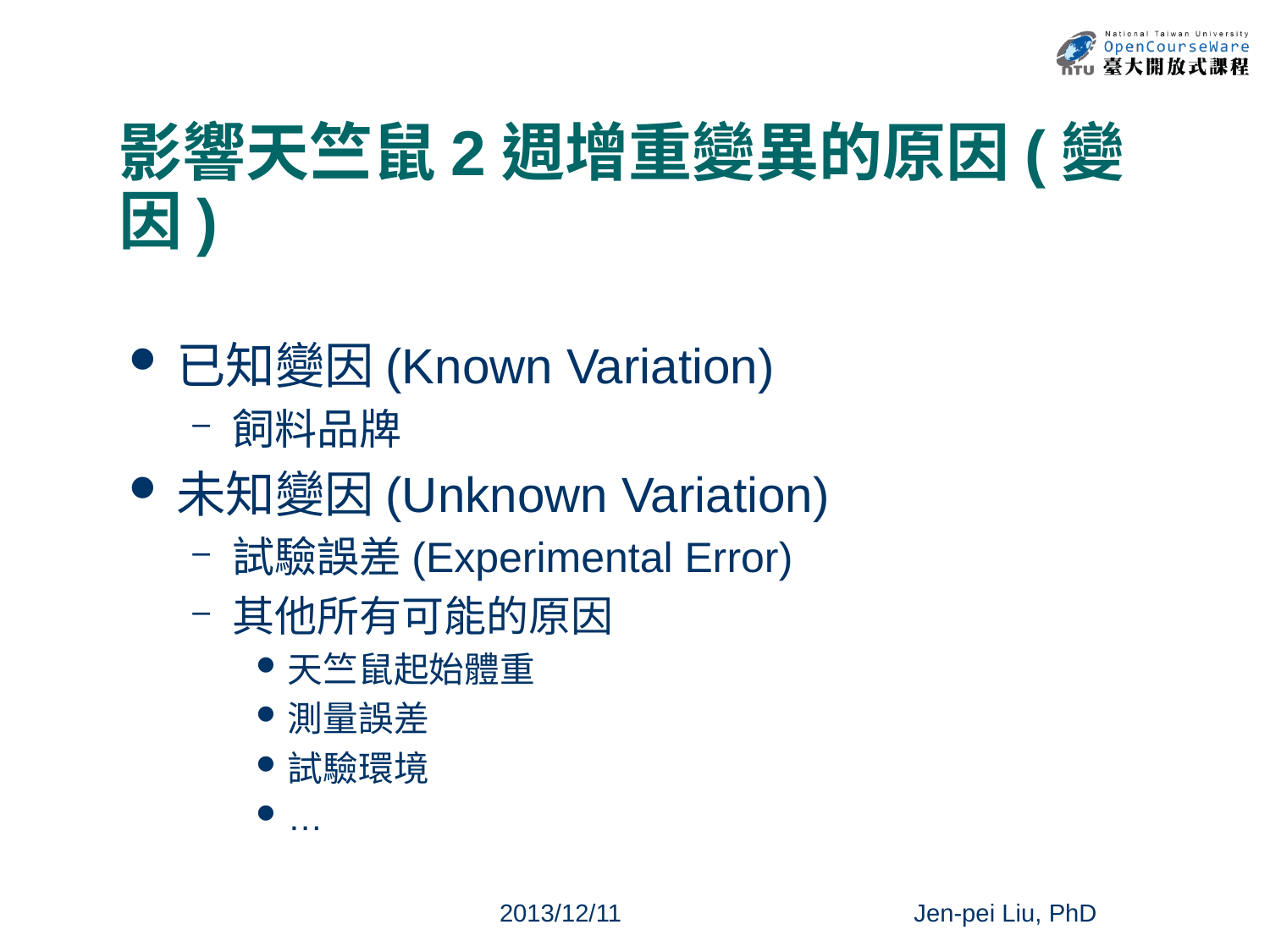

# 影響天竺鼠2週增重變異的原因(變因)
已知變因(Known Variation)
飼料品牌
未知變因(Unknown Variation)
試驗誤差(Experimental Error)
其他所有可能的原因
天竺鼠起始體重
測量誤差
試驗環境
…
13
2013/12/11
Jen-pei Liu, PhD